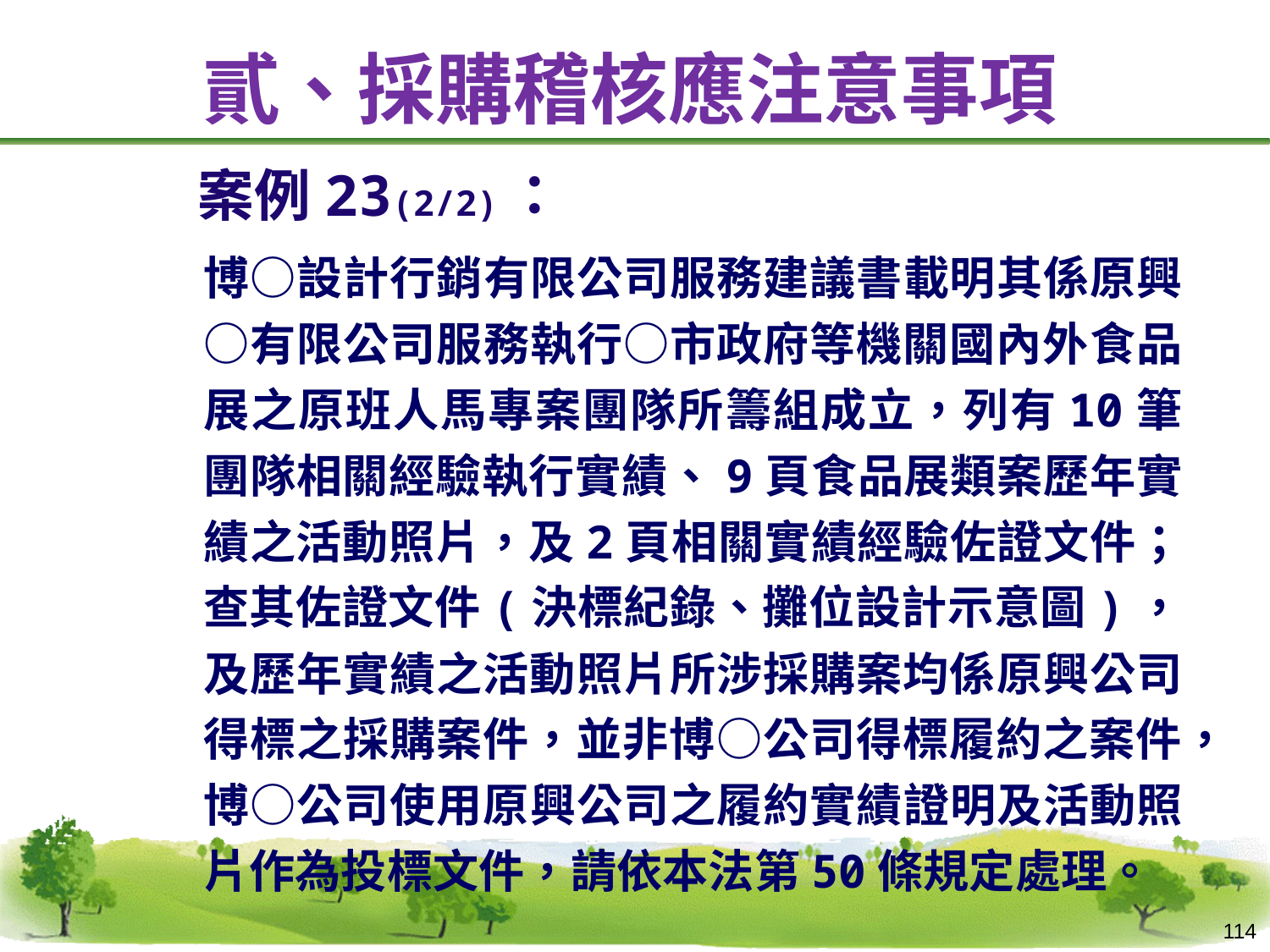

# 貳、採購稽核應注意事項
　案例23(2/2)：
博○設計行銷有限公司服務建議書載明其係原興○有限公司服務執行○市政府等機關國內外食品展之原班人馬專案團隊所籌組成立，列有10筆團隊相關經驗執行實績、9頁食品展類案歷年實績之活動照片，及2頁相關實績經驗佐證文件；查其佐證文件(決標紀錄、攤位設計示意圖)，及歷年實績之活動照片所涉採購案均係原興公司得標之採購案件，並非博○公司得標履約之案件，博○公司使用原興公司之履約實績證明及活動照片作為投標文件，請依本法第50條規定處理。
114